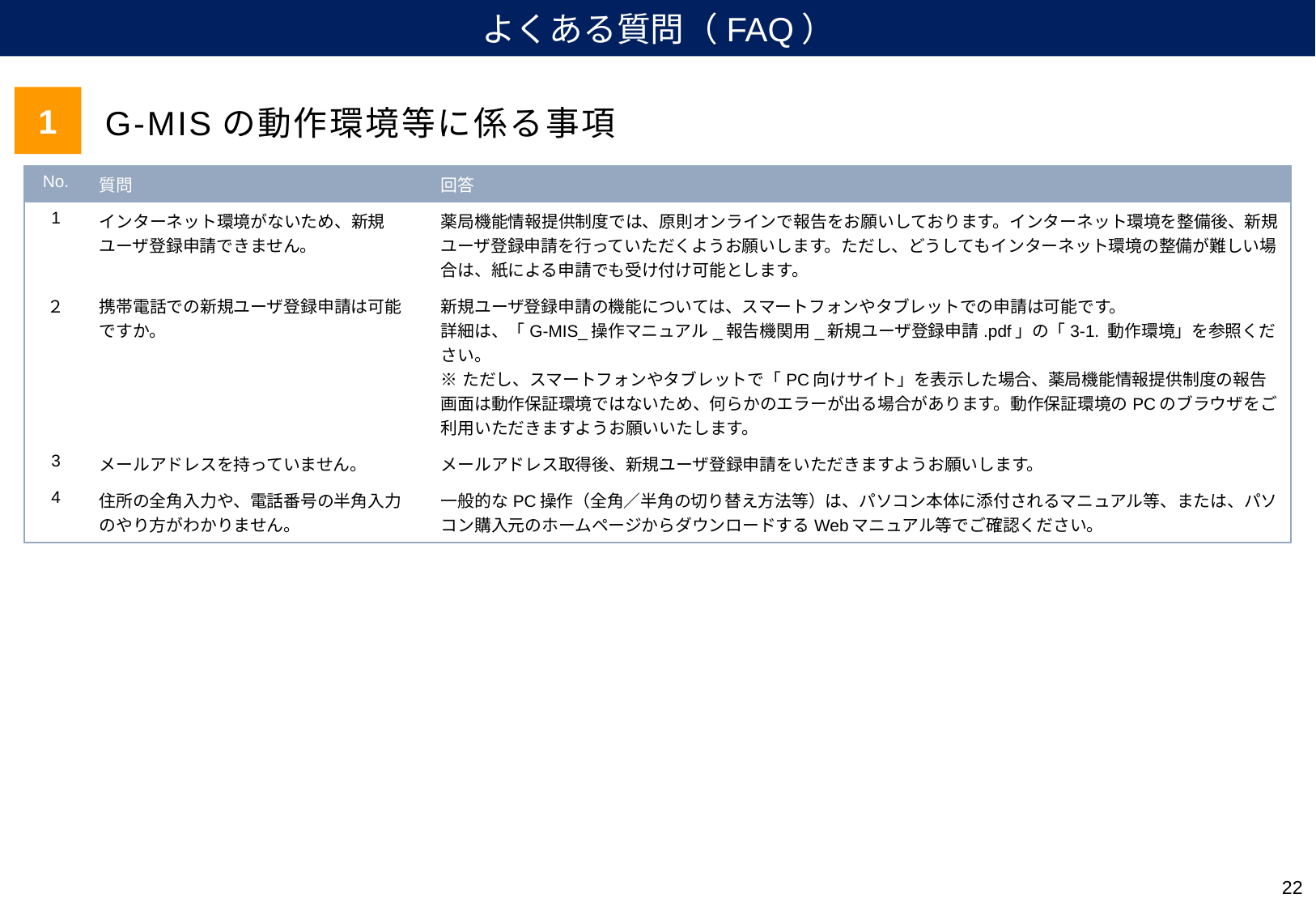

よくある質問（FAQ）
1
G-MISの動作環境等に係る事項
| No. | 質問 | 回答 |
| --- | --- | --- |
| 1 | インターネット環境がないため、新規ユーザ登録申請できません。 | 薬局機能情報提供制度では、原則オンラインで報告をお願いしております。インターネット環境を整備後、新規ユーザ登録申請を行っていただくようお願いします。ただし、どうしてもインターネット環境の整備が難しい場合は、紙による申請でも受け付け可能とします。 |
| ２ | 携帯電話での新規ユーザ登録申請は可能ですか。 | 新規ユーザ登録申請の機能については、スマートフォンやタブレットでの申請は可能です。 詳細は、「G-MIS\_操作マニュアル\_報告機関用\_新規ユーザ登録申請.pdf」の「3-1. 動作環境」を参照ください。 ※ただし、スマートフォンやタブレットで「PC向けサイト」を表示した場合、薬局機能情報提供制度の報告画面は動作保証環境ではないため、何らかのエラーが出る場合があります。動作保証環境のPCのブラウザをご利用いただきますようお願いいたします。 |
| 3 | メールアドレスを持っていません。 | メールアドレス取得後、新規ユーザ登録申請をいただきますようお願いします。 |
| 4 | 住所の全角入力や、電話番号の半角入力のやり方がわかりません。 | 一般的なPC操作（全角／半角の切り替え方法等）は、パソコン本体に添付されるマニュアル等、または、パソコン購入元のホームページからダウンロードするWebマニュアル等でご確認ください。 |
22